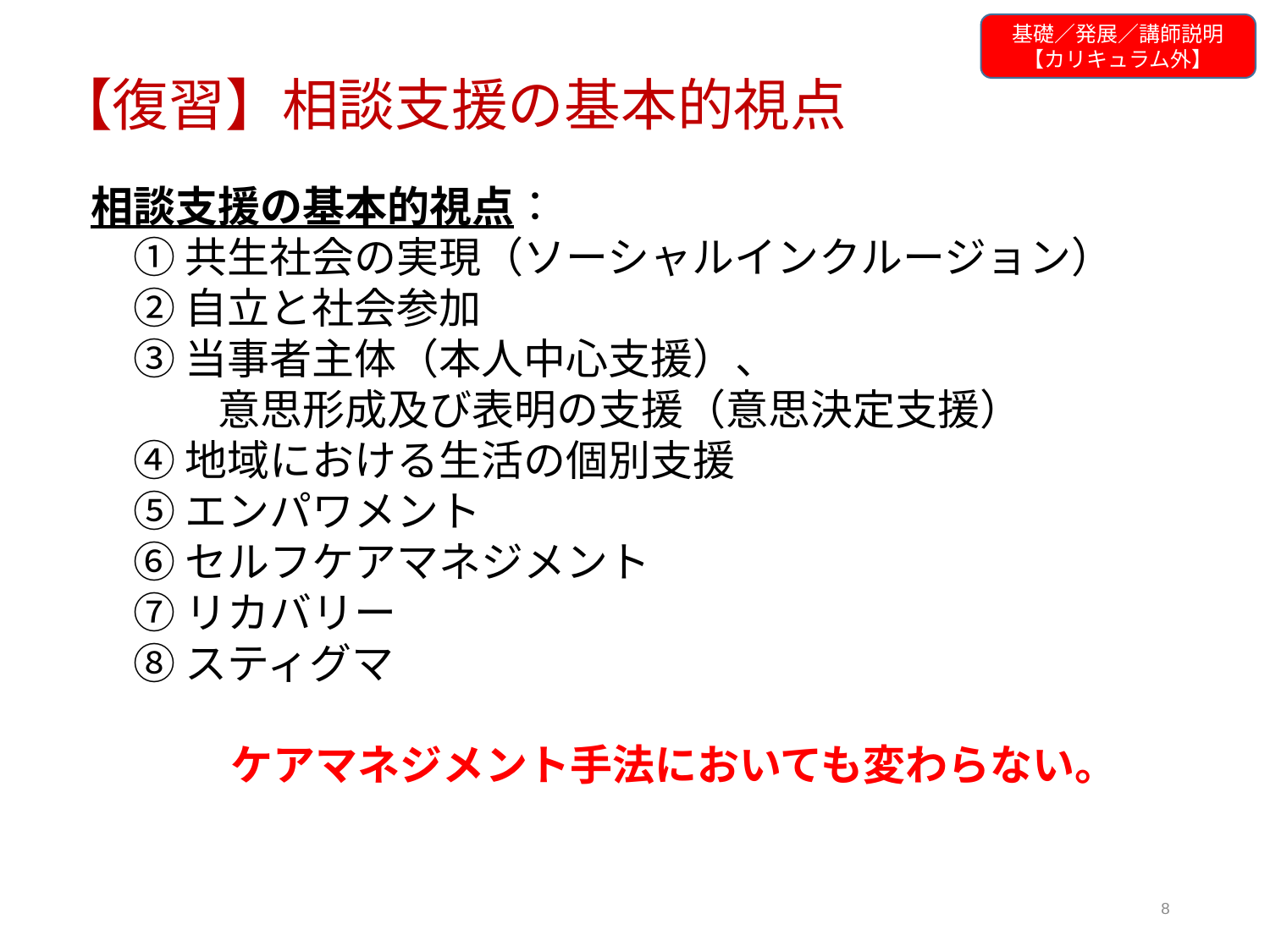

基礎／発展／講師説明
【カリキュラム外】
# 【復習】相談支援の基本的視点
相談支援の基本的視点：
　① 共生社会の実現（ソーシャルインクルージョン）
　② 自立と社会参加
　③ 当事者主体（本人中心支援）、
　　　意思形成及び表明の支援（意思決定支援）
　④ 地域における生活の個別支援
　⑤ エンパワメント
　⑥ セルフケアマネジメント
　⑦ リカバリー
　⑧ スティグマ

ケアマネジメント手法においても変わらない。
8